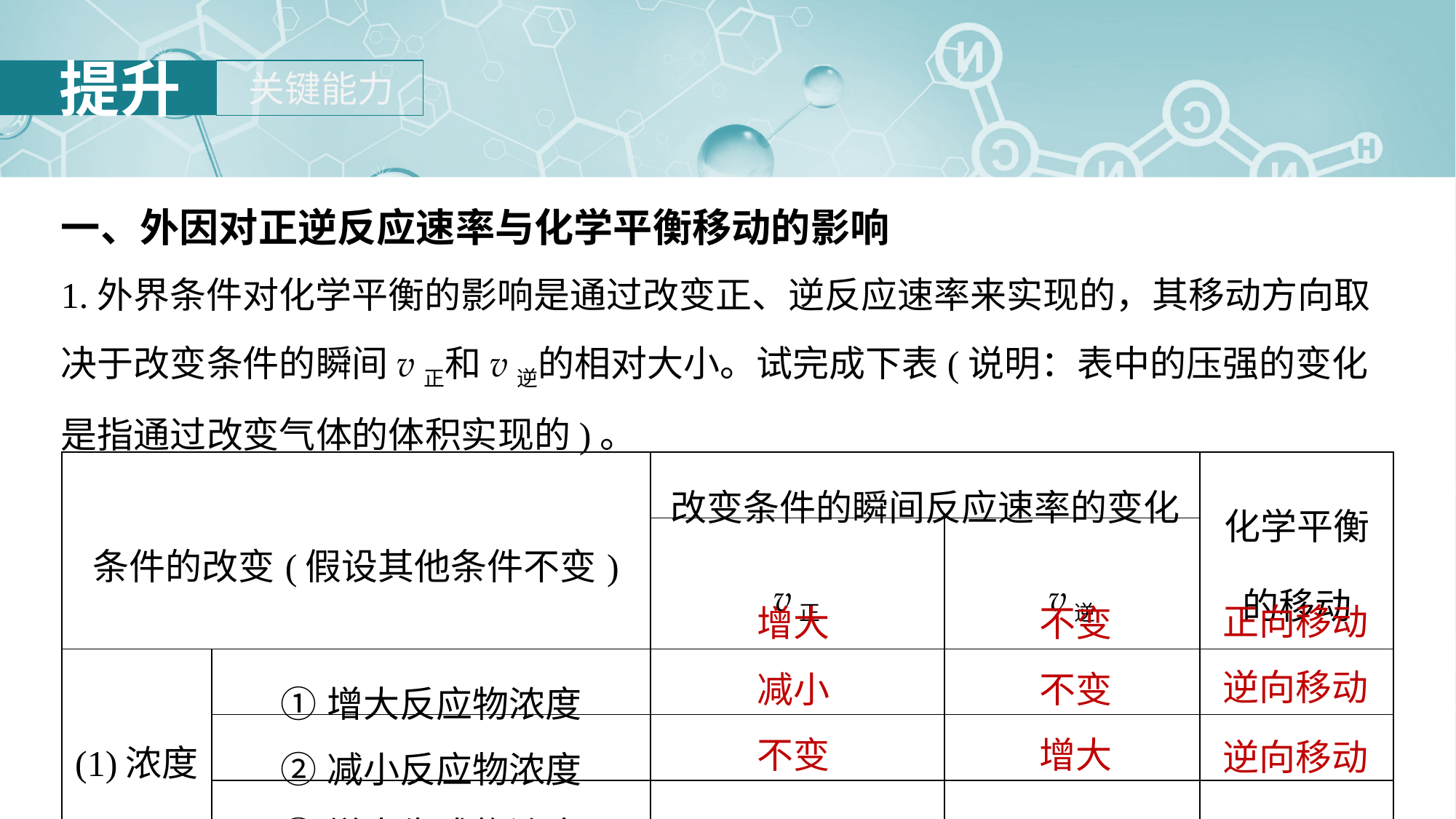

一、外因对正逆反应速率与化学平衡移动的影响
1.外界条件对化学平衡的影响是通过改变正、逆反应速率来实现的，其移动方向取决于改变条件的瞬间v正和v逆的相对大小。试完成下表(说明：表中的压强的变化是指通过改变气体的体积实现的)。
| 条件的改变(假设其他条件不变) |  | 改变条件的瞬间反应速率的变化 |  | 化学平衡 的移动 |
| --- | --- | --- | --- | --- |
|  |  | v正 | v逆 |  |
| (1)浓度 | ①增大反应物浓度 |  |  |  |
|  | ②减小反应物浓度 |  |  |  |
|  | ③增大生成物浓度 |  |  |  |
正向移动
增大
不变
逆向移动
减小
不变
不变
增大
逆向移动